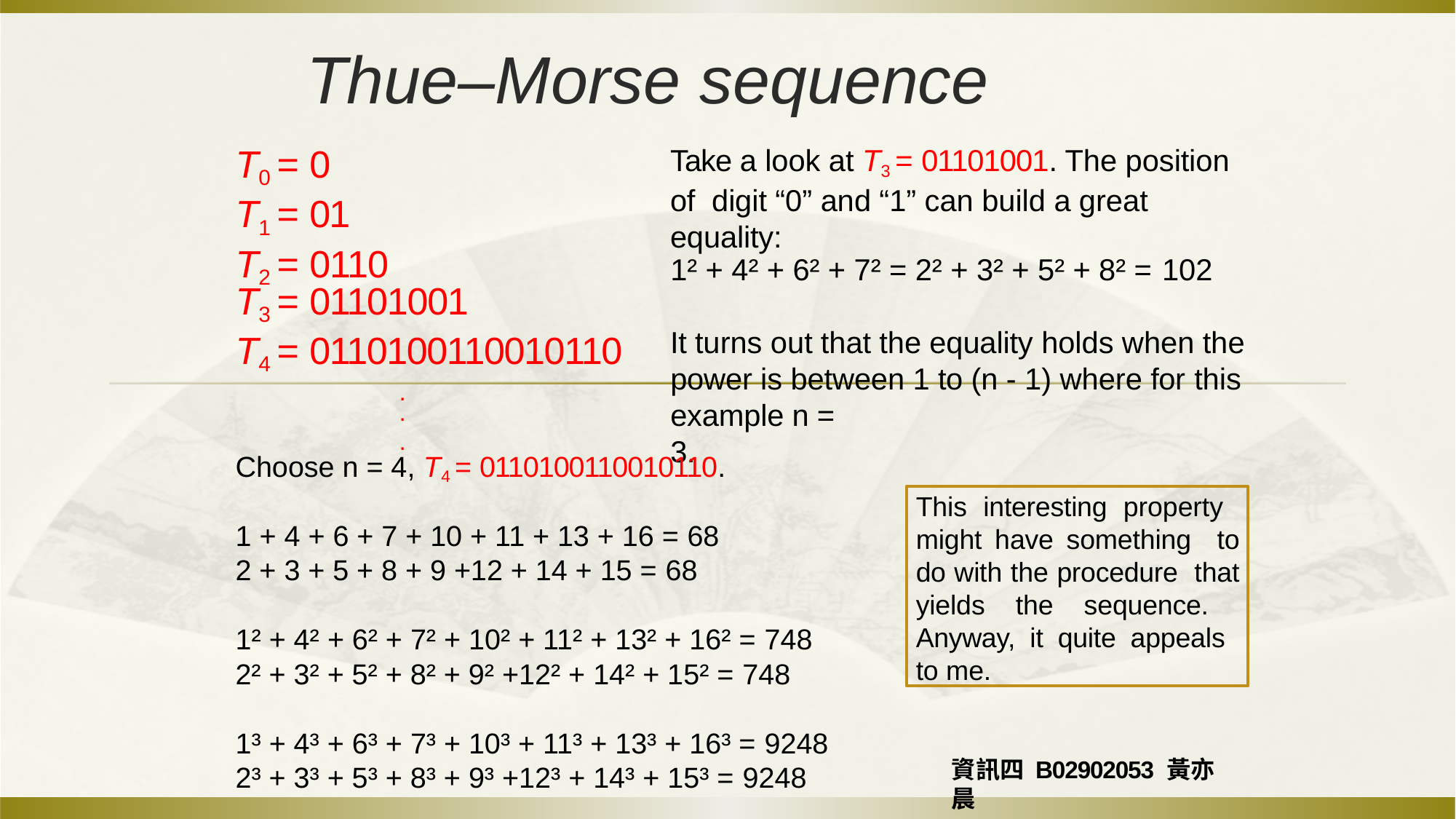

# Thue–Morse sequence
T0 = 0
T1 = 01
T2 = 0110
Take a look at T3 = 01101001. The position of  digit “0” and “1” can build a great equality:
1² + 4² + 6² + 7² = 2² + 3² + 5² + 8² = 102
T3 = 01101001
T4 = 0110100110010110
.
It turns out that the equality holds when the power is between 1 to (n - 1) where for this
example n = 3.
.
.
Choose n = 4, T4 = 0110100110010110.
This interesting property  might have something  to do with the procedure  that yields the sequence.  Anyway, it quite appeals  to me.
1 + 4 + 6 + 7 + 10 + 11 + 13 + 16 = 68
2 + 3 + 5 + 8 + 9 +12 + 14 + 15 = 68
1² + 4² + 6² + 7² + 10² + 11² + 13² + 16² = 748
2² + 3² + 5² + 8² + 9² +12² + 14² + 15² = 748
1³ + 4³ + 6³ + 7³ + 10³ + 11³ + 13³ + 16³ = 9248
2³ + 3³ + 5³ + 8³ + 9³ +12³ + 14³ + 15³ = 9248
資訊四 B02902053 黃亦晨